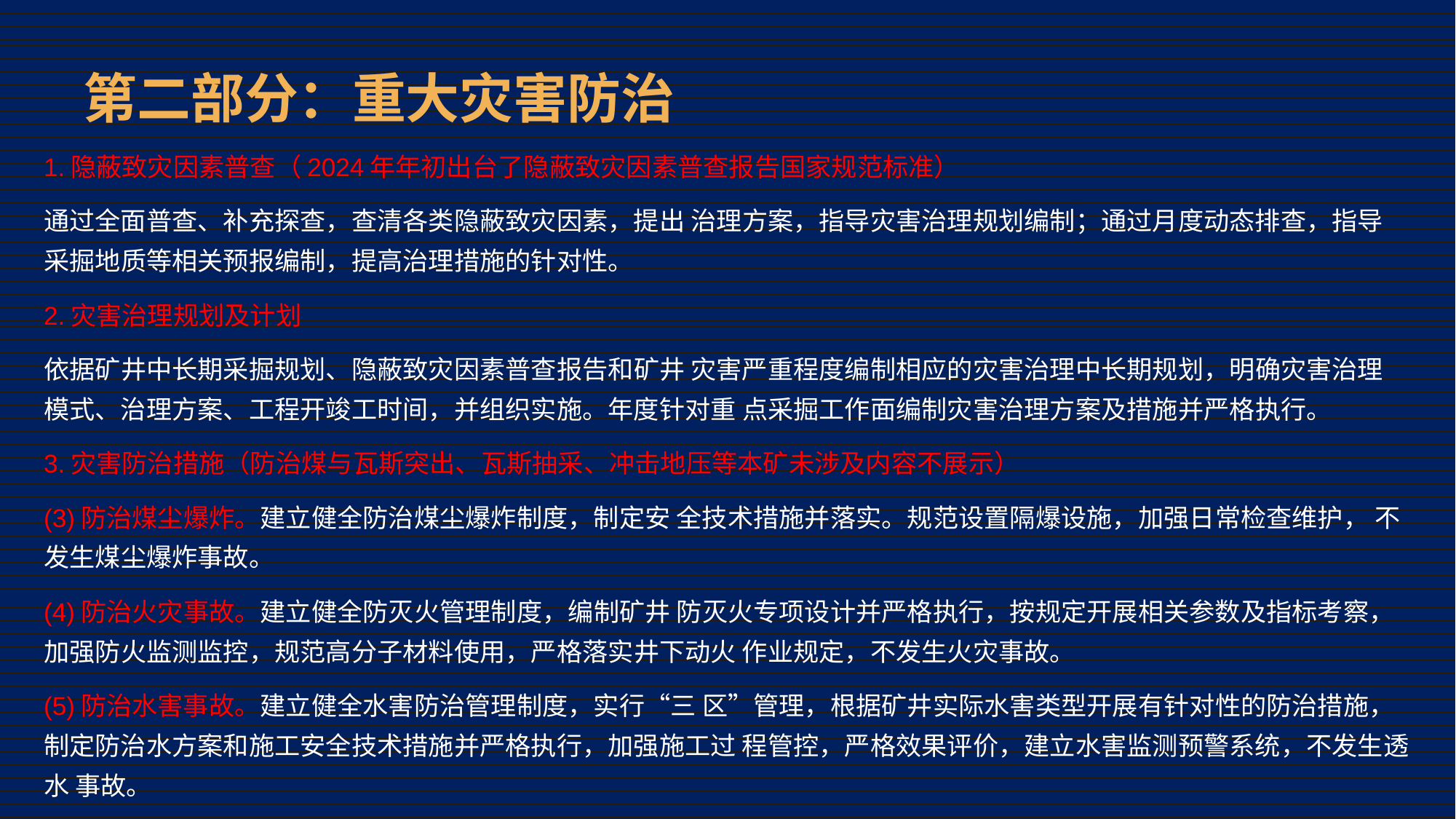

# 第二部分：重大灾害防治
1.隐蔽致灾因素普查（2024年年初出台了隐蔽致灾因素普查报告国家规范标准）
通过全面普查、补充探查，查清各类隐蔽致灾因素，提出 治理方案，指导灾害治理规划编制；通过月度动态排查，指导 采掘地质等相关预报编制，提高治理措施的针对性。
2.灾害治理规划及计划
依据矿井中长期采掘规划、隐蔽致灾因素普查报告和矿井 灾害严重程度编制相应的灾害治理中长期规划，明确灾害治理 模式、治理方案、工程开竣工时间，并组织实施。年度针对重 点采掘工作面编制灾害治理方案及措施并严格执行。
3.灾害防治措施（防治煤与瓦斯突出、瓦斯抽采、冲击地压等本矿未涉及内容不展示）
(3)防治煤尘爆炸。建立健全防治煤尘爆炸制度，制定安 全技术措施并落实。规范设置隔爆设施，加强日常检查维护， 不发生煤尘爆炸事故。
(4)防治火灾事故。建立健全防灭火管理制度，编制矿井 防灭火专项设计并严格执行，按规定开展相关参数及指标考察， 加强防火监测监控，规范高分子材料使用，严格落实井下动火 作业规定，不发生火灾事故。
(5)防治水害事故。建立健全水害防治管理制度，实行“三 区”管理，根据矿井实际水害类型开展有针对性的防治措施， 制定防治水方案和施工安全技术措施并严格执行，加强施工过 程管控，严格效果评价，建立水害监测预警系统，不发生透水 事故。